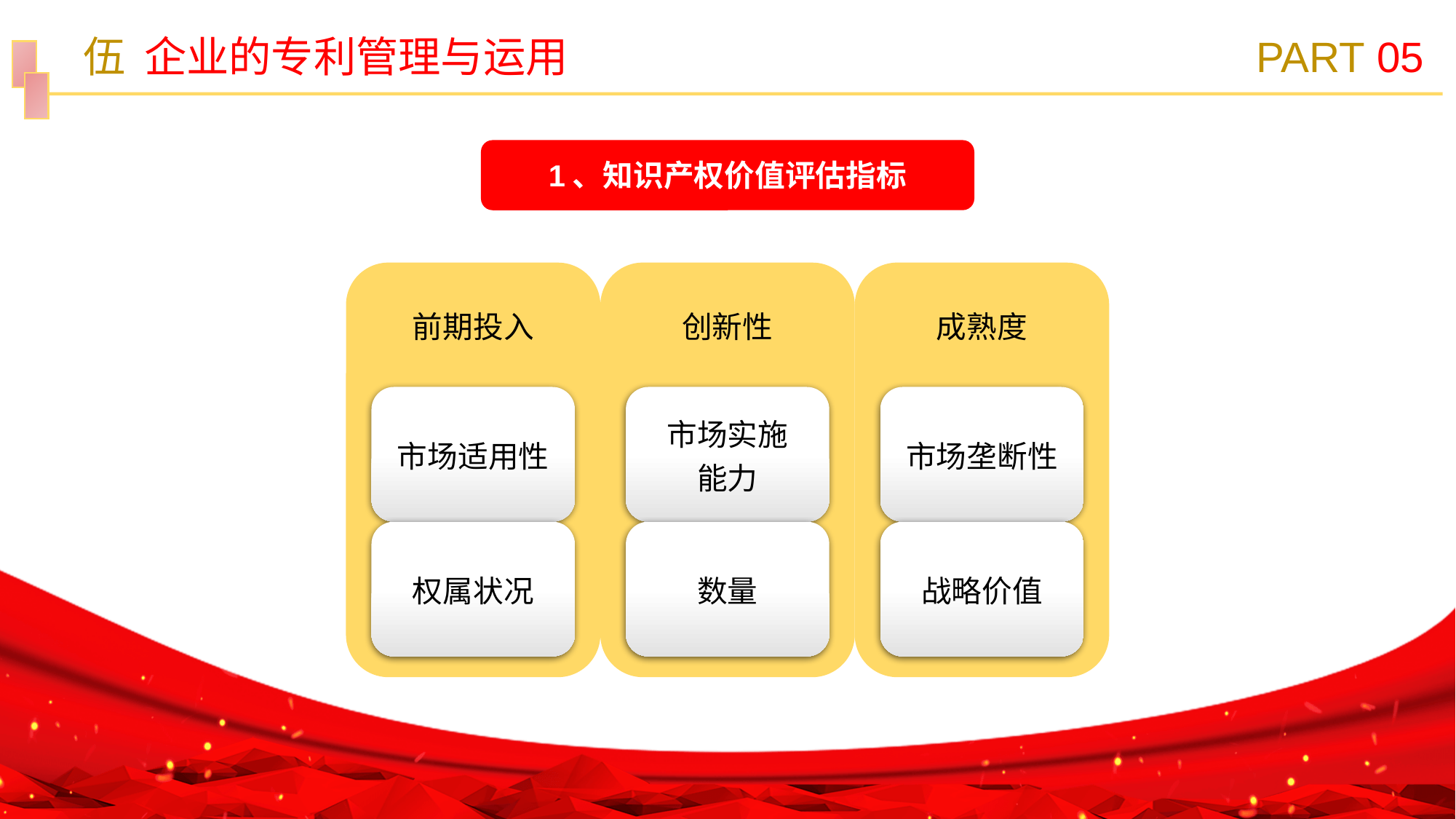

伍  企业的专利管理与运用
PART 05

1、知识产权价值评估指标
前期投入
市场适用性
权属状况
创新性
市场实施
能力
数量
成熟度
市场垄断性
战略价值